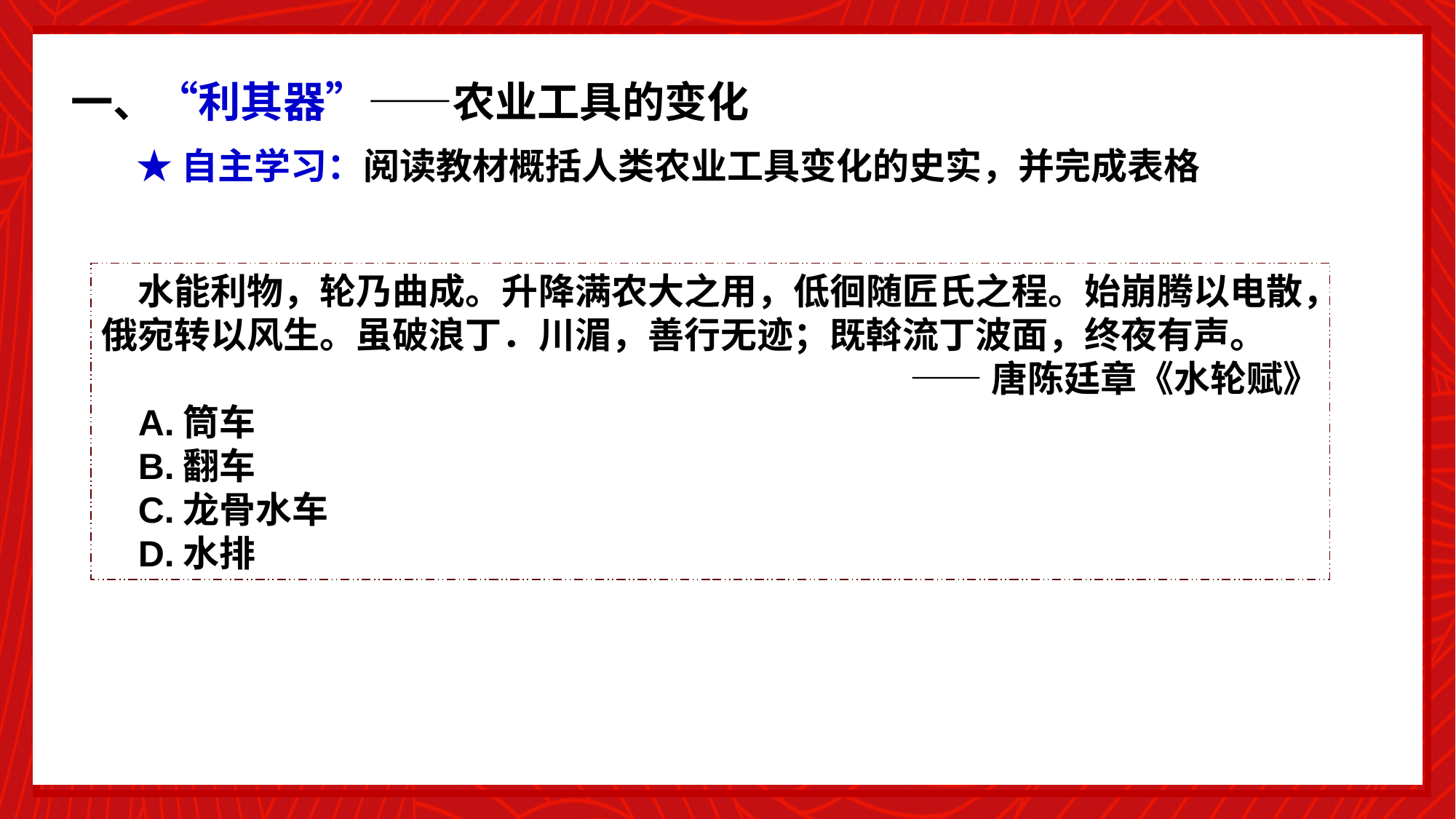

一、“利其器”——农业工具的变化
★自主学习：阅读教材概括人类农业工具变化的史实，并完成表格
水能利物，轮乃曲成。升降满农大之用，低徊随匠氏之程。始崩腾以电散，俄宛转以风生。虽破浪丁．川湄，善行无迹；既斡流丁波面，终夜有声。
——唐陈廷章《水轮赋》
A.筒车
B.翻车
C.龙骨水车
D.水排